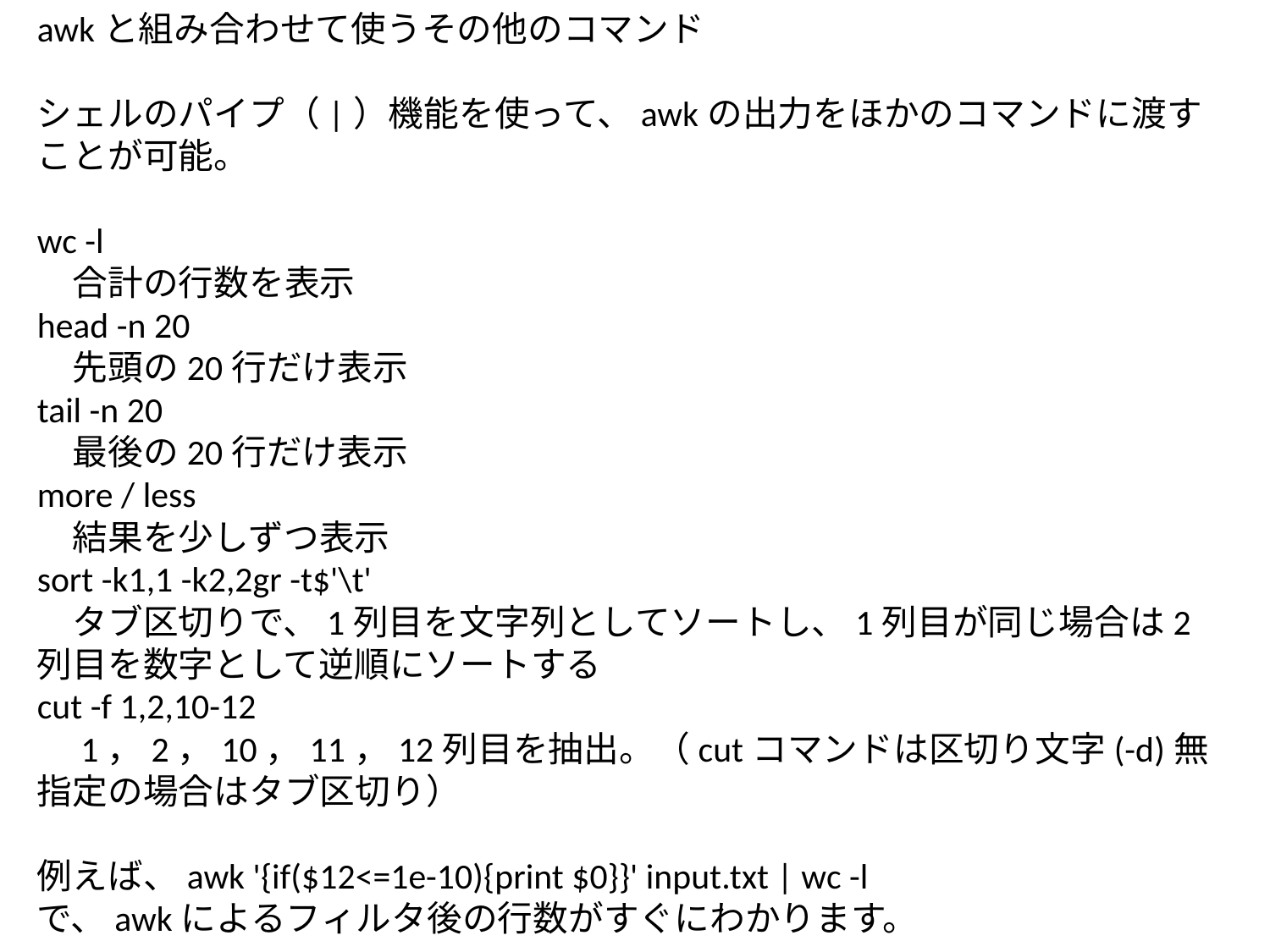

awkと組み合わせて使うその他のコマンド

シェルのパイプ（|）機能を使って、awkの出力をほかのコマンドに渡すことが可能。

wc -l
　合計の行数を表示
head -n 20
　先頭の20行だけ表示
tail -n 20
　最後の20行だけ表示
more / less
　結果を少しずつ表示
sort -k1,1 -k2,2gr -t$'\t'
　タブ区切りで、1列目を文字列としてソートし、1列目が同じ場合は2列目を数字として逆順にソートする
cut -f 1,2,10-12
　1，2，10，11，12列目を抽出。（cutコマンドは区切り文字(-d)無指定の場合はタブ区切り）

例えば、awk '{if($12<=1e-10){print $0}}' input.txt | wc -l
で、awkによるフィルタ後の行数がすぐにわかります。